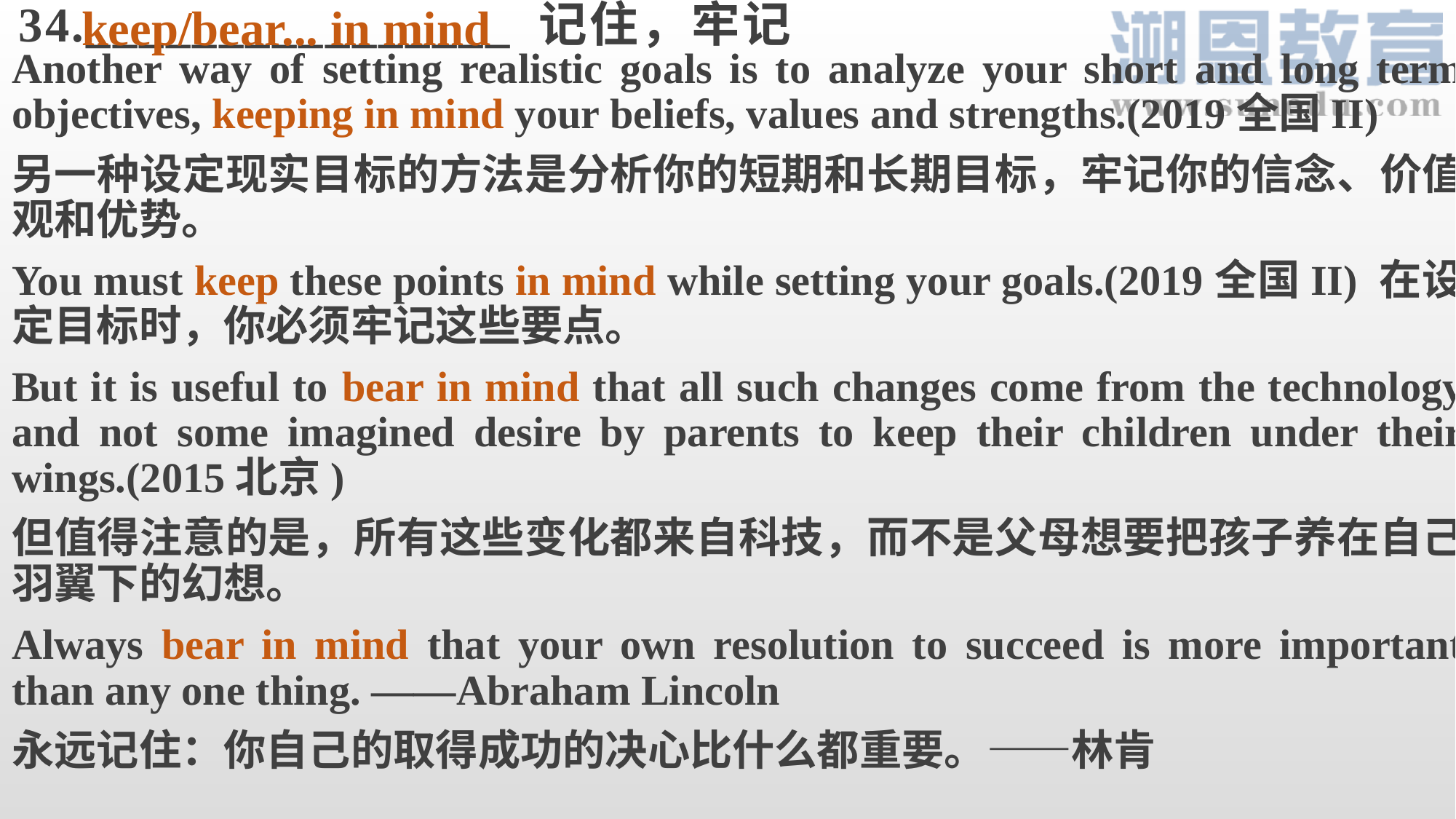

keep/bear... in mind
34.________________ 记住，牢记

Another way of setting realistic goals is to analyze your short and long term objectives, keeping in mind your beliefs, values and strengths.(2019全国II)
另一种设定现实目标的方法是分析你的短期和长期目标，牢记你的信念、价值观和优势。
You must keep these points in mind while setting your goals.(2019全国II) 在设定目标时，你必须牢记这些要点。
But it is useful to bear in mind that all such changes come from the technology and not some imagined desire by parents to keep their children under their wings.(2015北京)
但值得注意的是，所有这些变化都来自科技，而不是父母想要把孩子养在自己羽翼下的幻想。
Always bear in mind that your own resolution to succeed is more important than any one thing. ——Abraham Lincoln
永远记住：你自己的取得成功的决心比什么都重要。——林肯